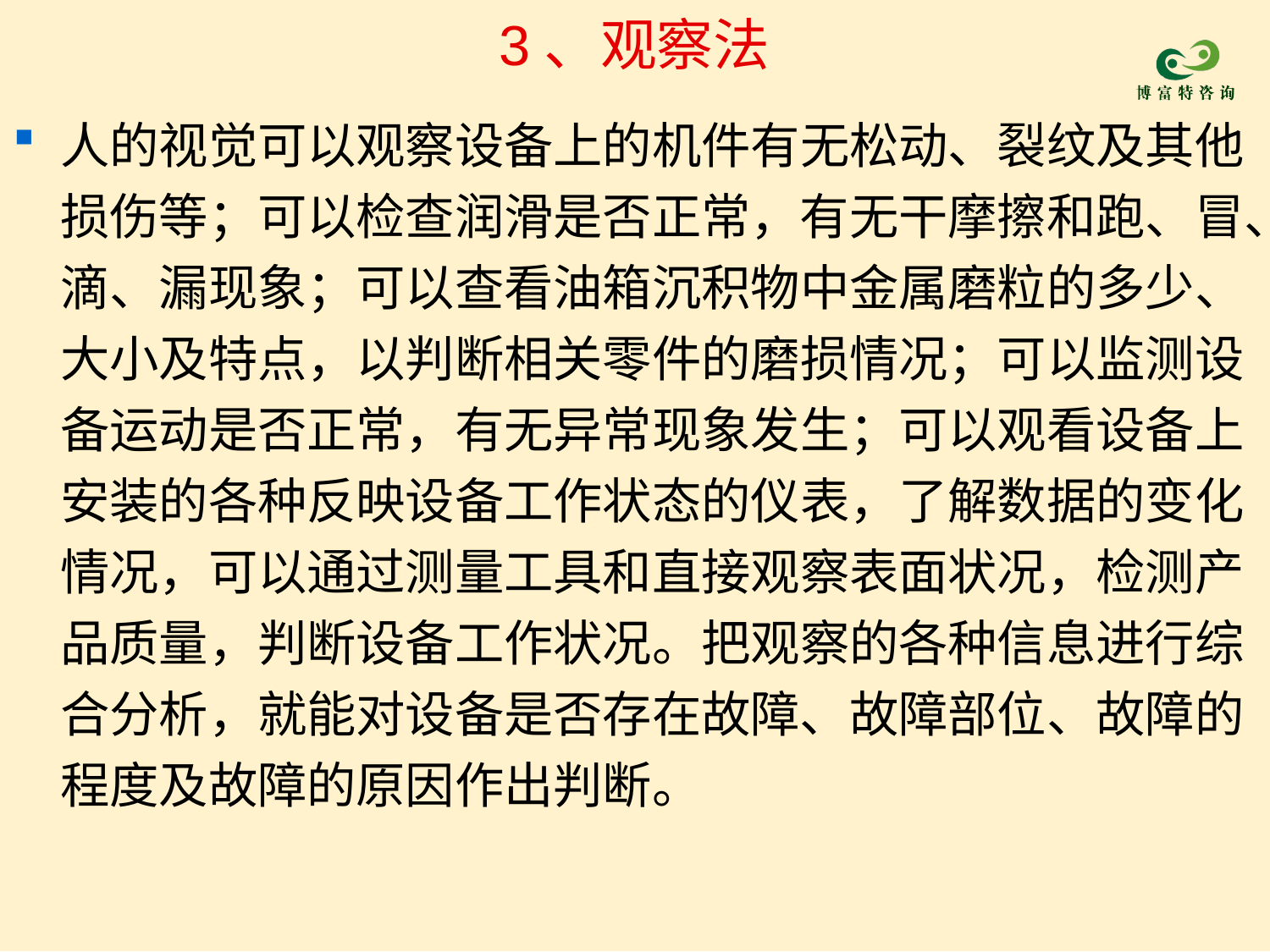

# 3、观察法
人的视觉可以观察设备上的机件有无松动、裂纹及其他损伤等；可以检查润滑是否正常，有无干摩擦和跑、冒、滴、漏现象；可以查看油箱沉积物中金属磨粒的多少、大小及特点，以判断相关零件的磨损情况；可以监测设备运动是否正常，有无异常现象发生；可以观看设备上安装的各种反映设备工作状态的仪表，了解数据的变化情况，可以通过测量工具和直接观察表面状况，检测产品质量，判断设备工作状况。把观察的各种信息进行综合分析，就能对设备是否存在故障、故障部位、故障的程度及故障的原因作出判断。
41